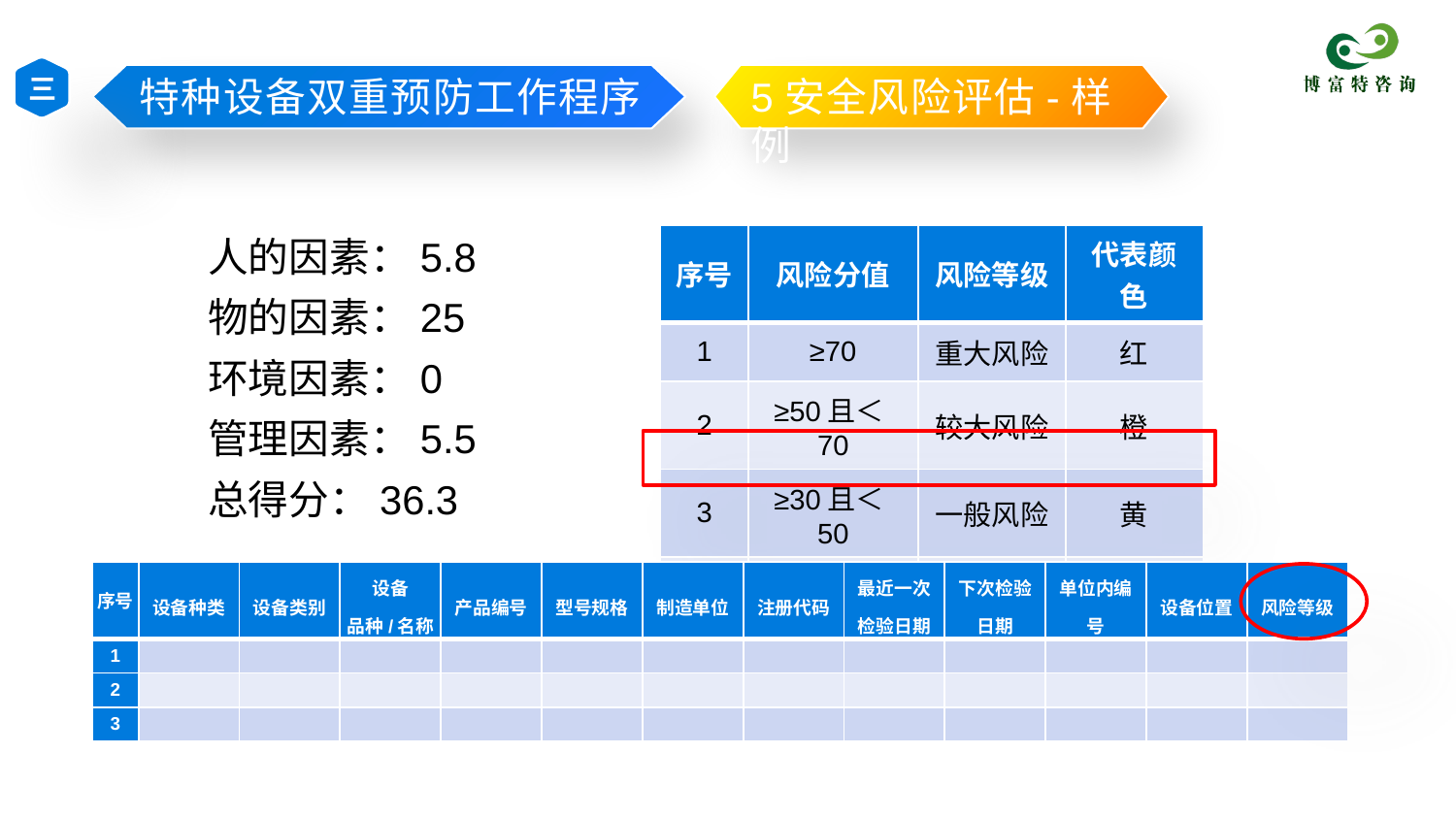

三

特种设备双重预防工作程序

5安全风险评估-样例
人的因素：5.8
物的因素：25
环境因素：0
管理因素：5.5
总得分：36.3

| 序号 | 风险分值 | 风险等级 | 代表颜色 |
| --- | --- | --- | --- |
| 1 | ≥70 | 重大风险 | 红 |
| 2 | ≥50且＜70 | 较大风险 | 橙 |
| 3 | ≥30且＜50 | 一般风险 | 黄 |
| 4 | ＜30 | 低风险 | 蓝 |

| 序号 | 设备种类 | 设备类别 | 设备 品种/名称 | 产品编号 | 型号规格 | 制造单位 | 注册代码 | 最近一次检验日期 | 下次检验日期 | 单位内编号 | 设备位置 | 风险等级 |
| --- | --- | --- | --- | --- | --- | --- | --- | --- | --- | --- | --- | --- |
| 1 |  |  |  |  |  |  |  |  |  |  |  |  |
| 2 |  |  |  |  |  |  |  |  |  |  |  |  |
| 3 |  |  |  |  |  |  |  |  |  |  |  |  |

67